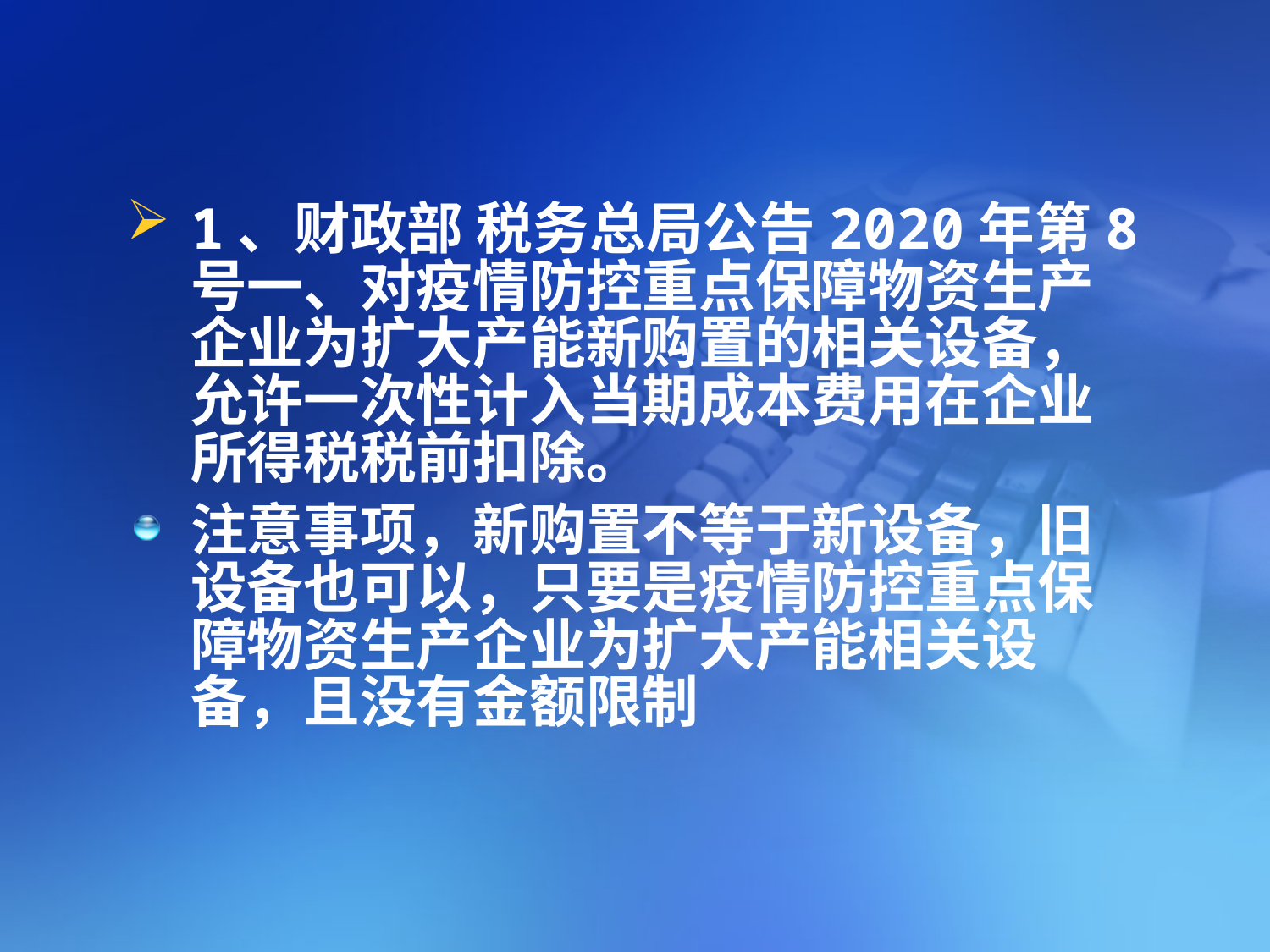

1、财政部 税务总局公告2020年第8号一、对疫情防控重点保障物资生产企业为扩大产能新购置的相关设备，允许一次性计入当期成本费用在企业所得税税前扣除。
注意事项，新购置不等于新设备，旧设备也可以，只要是疫情防控重点保障物资生产企业为扩大产能相关设备，且没有金额限制